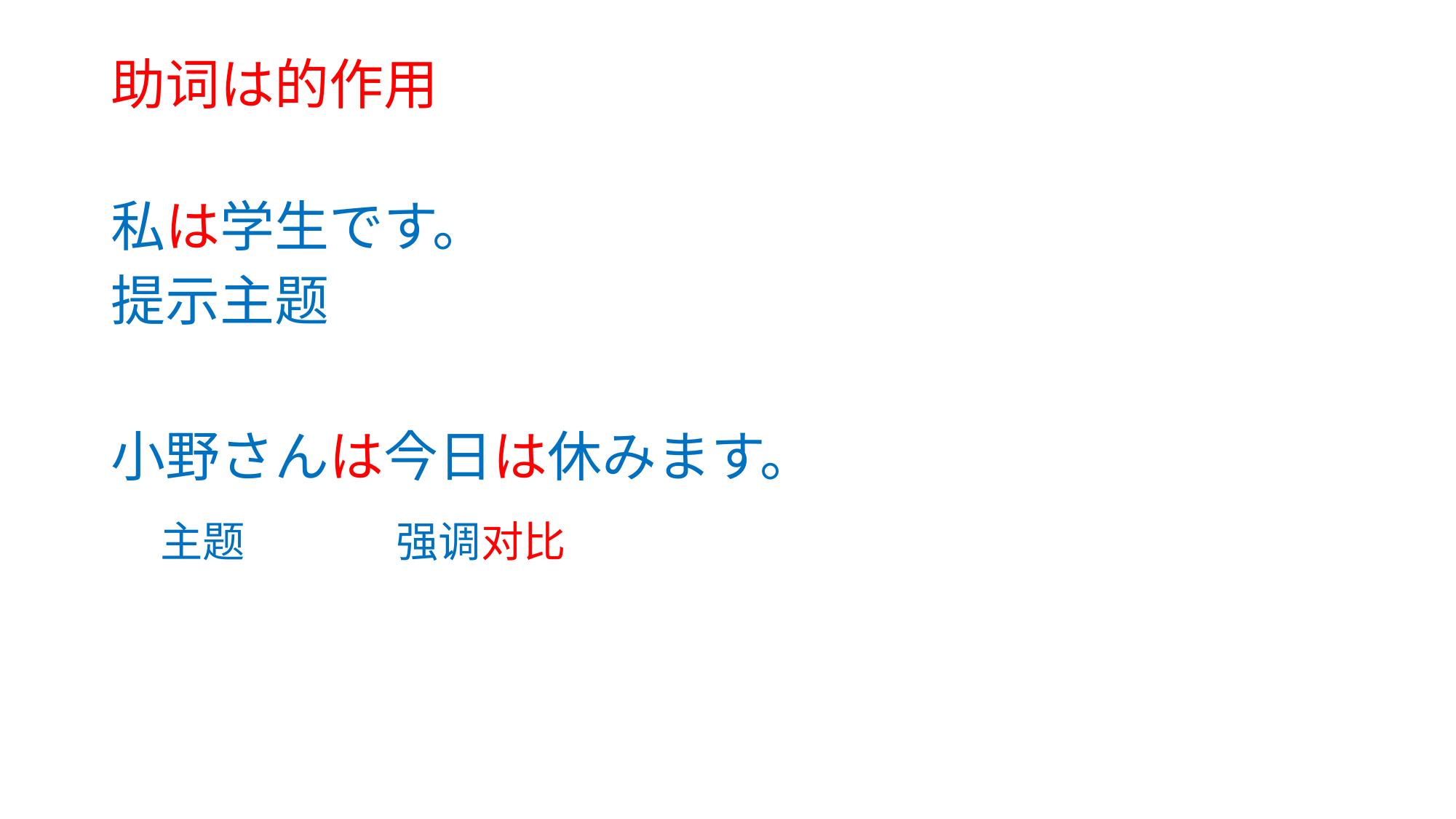

助词は的作用

私は学生です。
提示主题

小野さんは今日は休みます。
   主题                强调对比